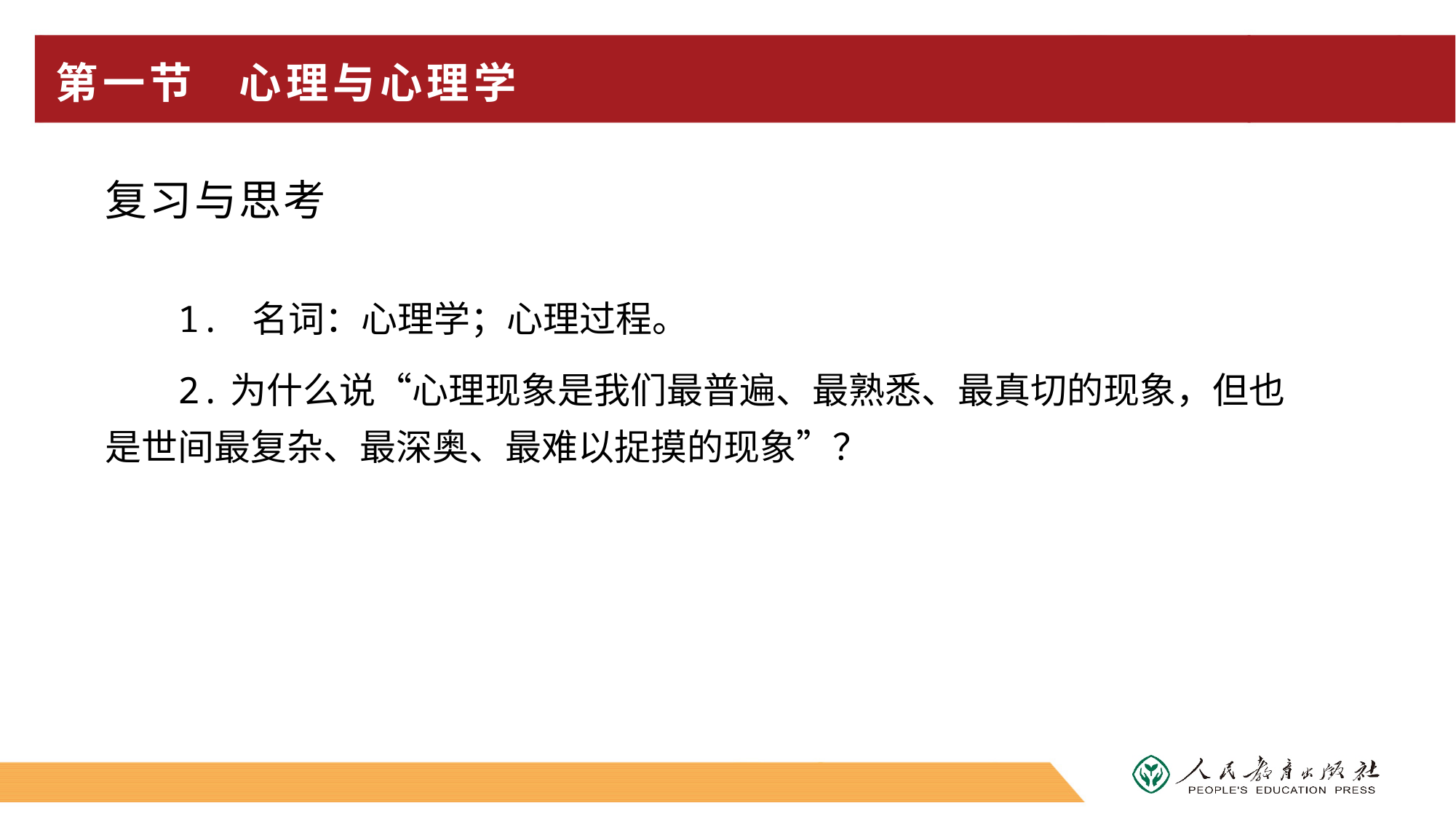

# 第一节   心理与心理学
复习与思考
1. 名词：心理学；心理过程。
2.为什么说“心理现象是我们最普遍、最熟悉、最真切的现象，但也是世间最复杂、最深奥、最难以捉摸的现象”？